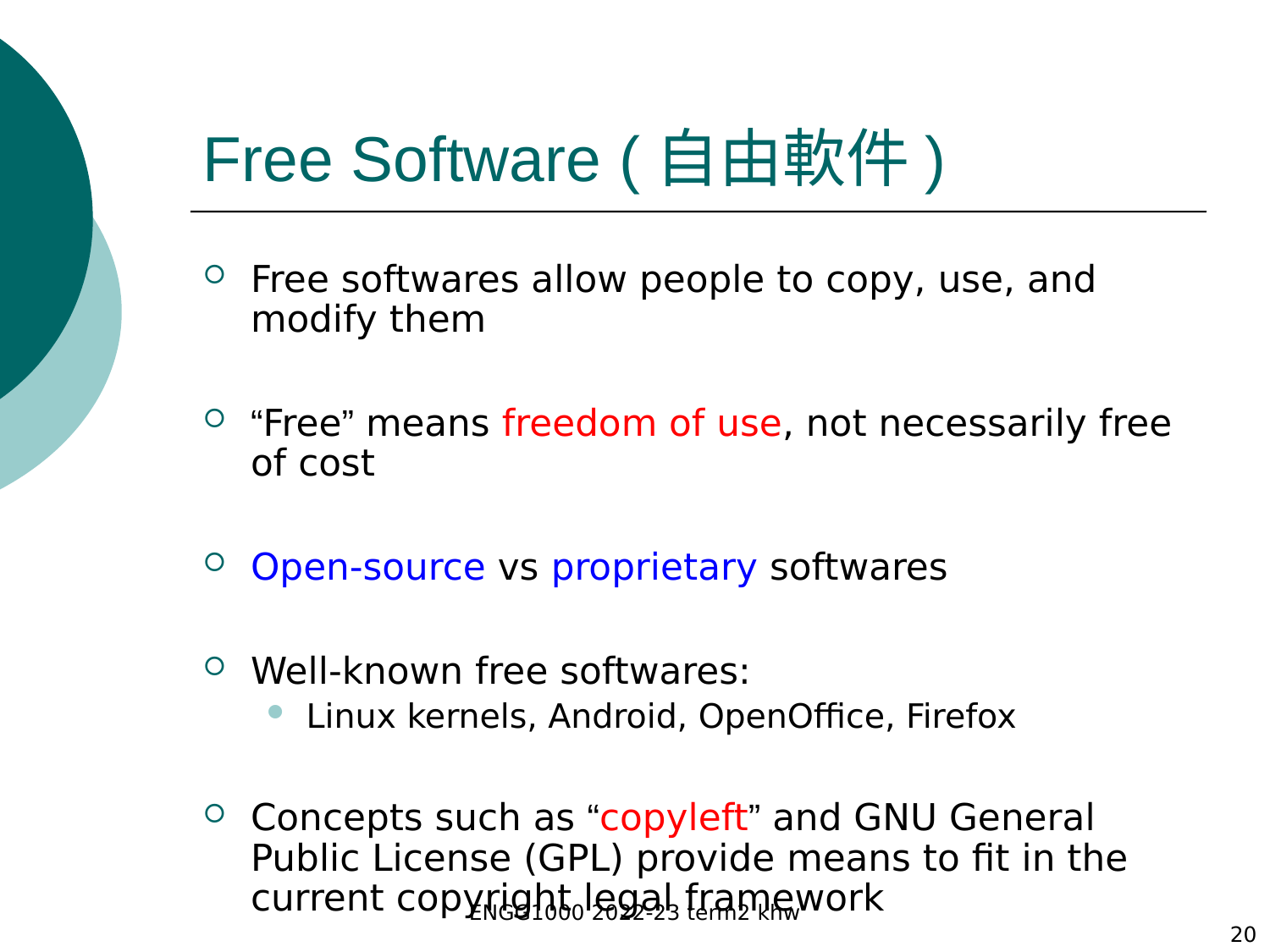

# Free Software (自由軟件)
Free softwares allow people to copy, use, and modify them

“Free” means freedom of use, not necessarily free of cost

Open-source vs proprietary softwares

Well-known free softwares:
Linux kernels, Android, OpenOffice, Firefox

Concepts such as “copyleft” and GNU General Public License (GPL) provide means to fit in the current copyright legal framework
ENGG1000 2022-23 term2 khw
20